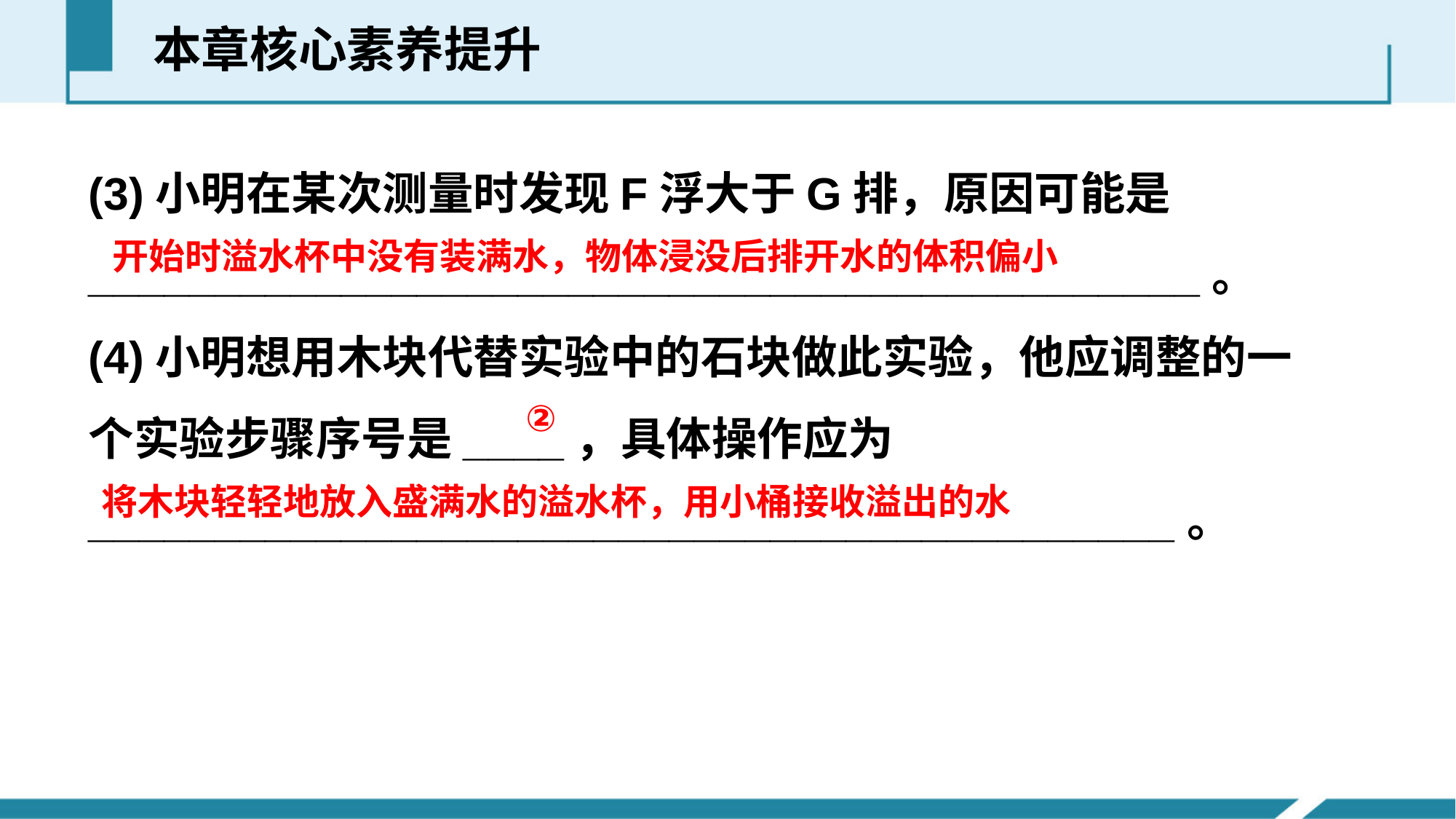

本章核心素养提升
(3)小明在某次测量时发现F浮大于G排，原因可能是____________________________________________。
(4)小明想用木块代替实验中的石块做此实验，他应调整的一个实验步骤序号是____，具体操作应为___________________________________________。
开始时溢水杯中没有装满水，物体浸没后排开水的体积偏小
②
将木块轻轻地放入盛满水的溢水杯，用小桶接收溢出的水